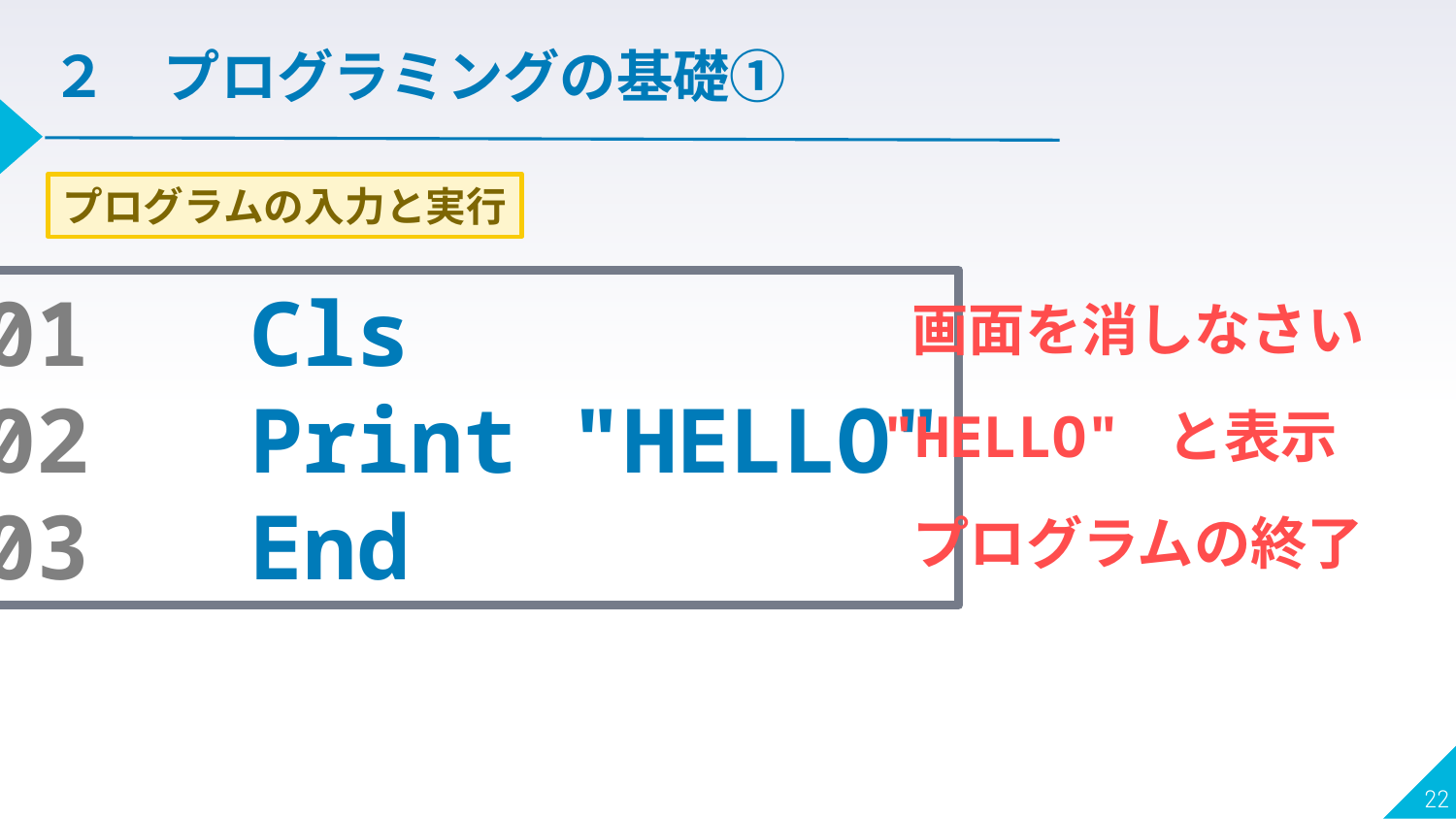

２　プログラミングの基礎①
プログラムの入力と実行
01   Cls
02   Print "HELLO"
03   End
画面を消しなさい
"HELLO" と表示
プログラムの終了
22